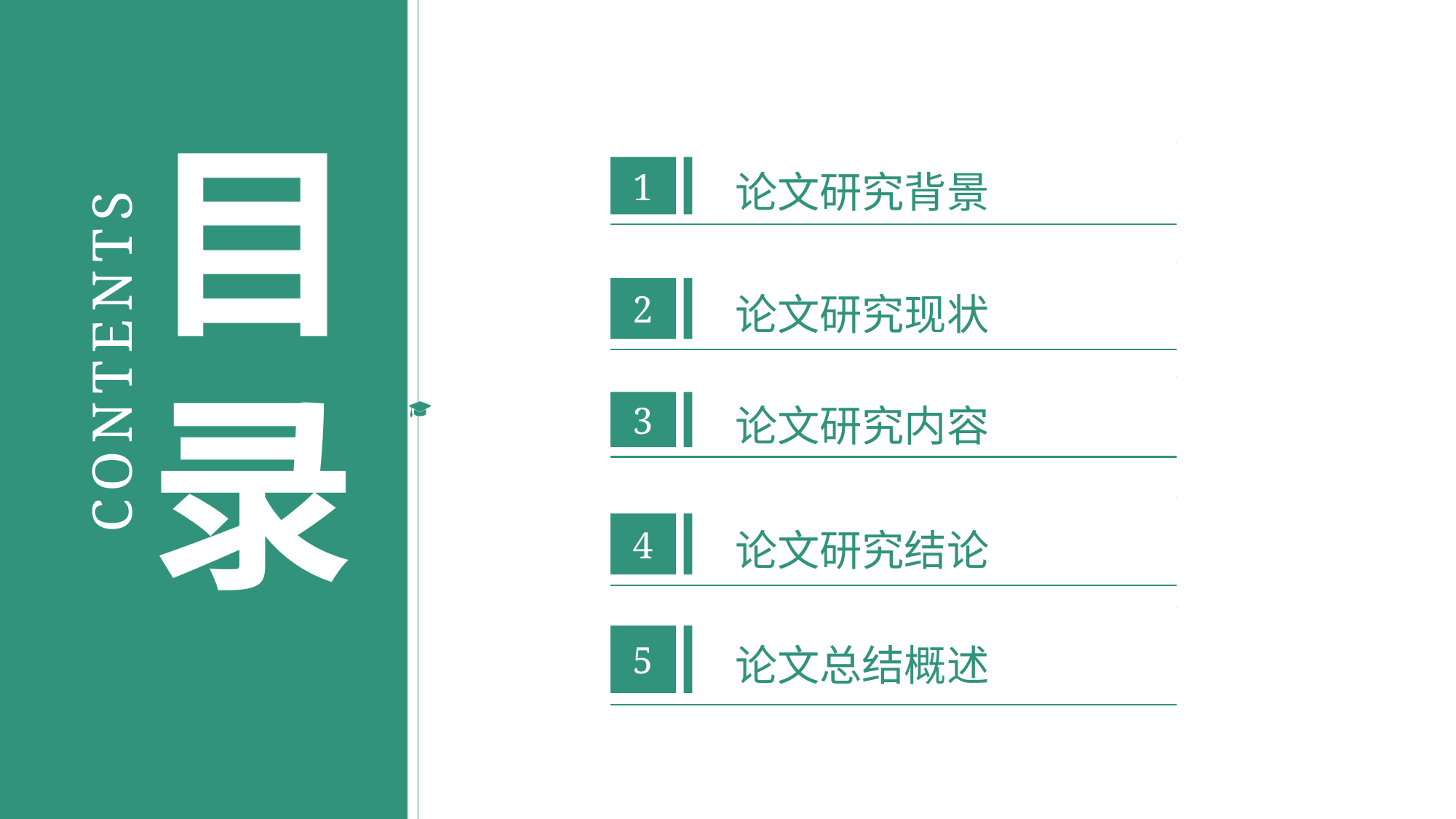

目录

CONTENTS
   论文研究背景
1
   论文研究现状
2
   论文研究内容
3
   论文研究结论
4
   论文总结概述
5